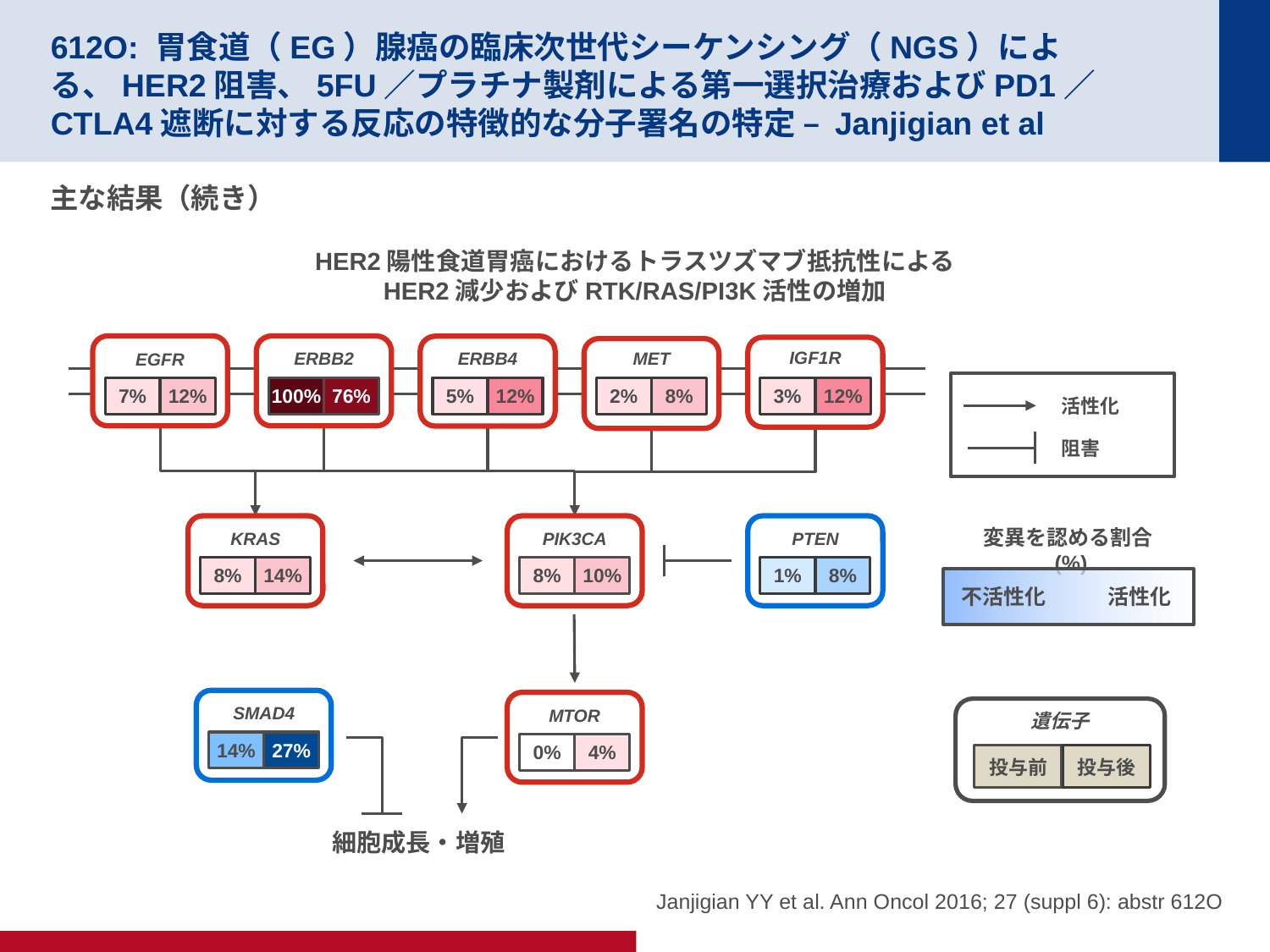

# 612O: 胃食道（EG）腺癌の臨床次世代シーケンシング（NGS）による、HER2阻害、5FU／プラチナ製剤による第一選択治療およびPD1／CTLA4遮断に対する反応の特徴的な分子署名の特定 – Janjigian et al
主な結果（続き）
HER2陽性食道胃癌におけるトラスツズマブ抵抗性による
HER2減少およびRTK/RAS/PI3K活性の増加

EGFR
7%
12%

ERBB2
100%
76%

ERBB4
5%
12%

IGF1R
3%
12%

MET
2%
8%

活性化
阻害
変異を認める割合(%)

KRAS
8%
14%

PIK3CA
8%
10%

PTEN
1%
8%

不活性化
活性化

SMAD4
14%
27%

MTOR
遺伝子
0%
4%

投与前
投与後
細胞成長・増殖
細胞成長・増殖
Janjigian YY et al. Ann Oncol 2016; 27 (suppl 6): abstr 612O